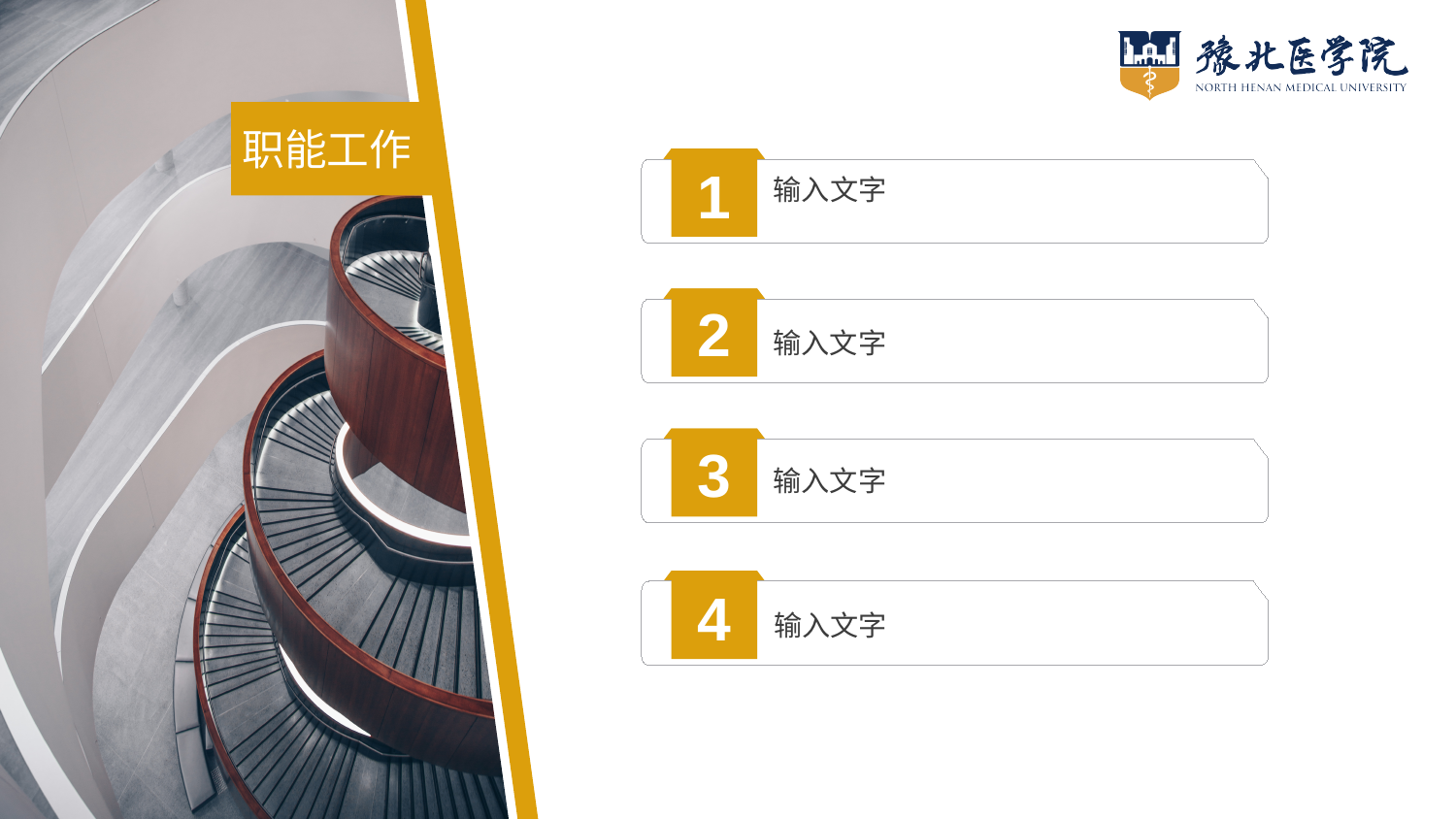

职能工作

1

输入文字

2

输入文字

3

输入文字

4

输入文字